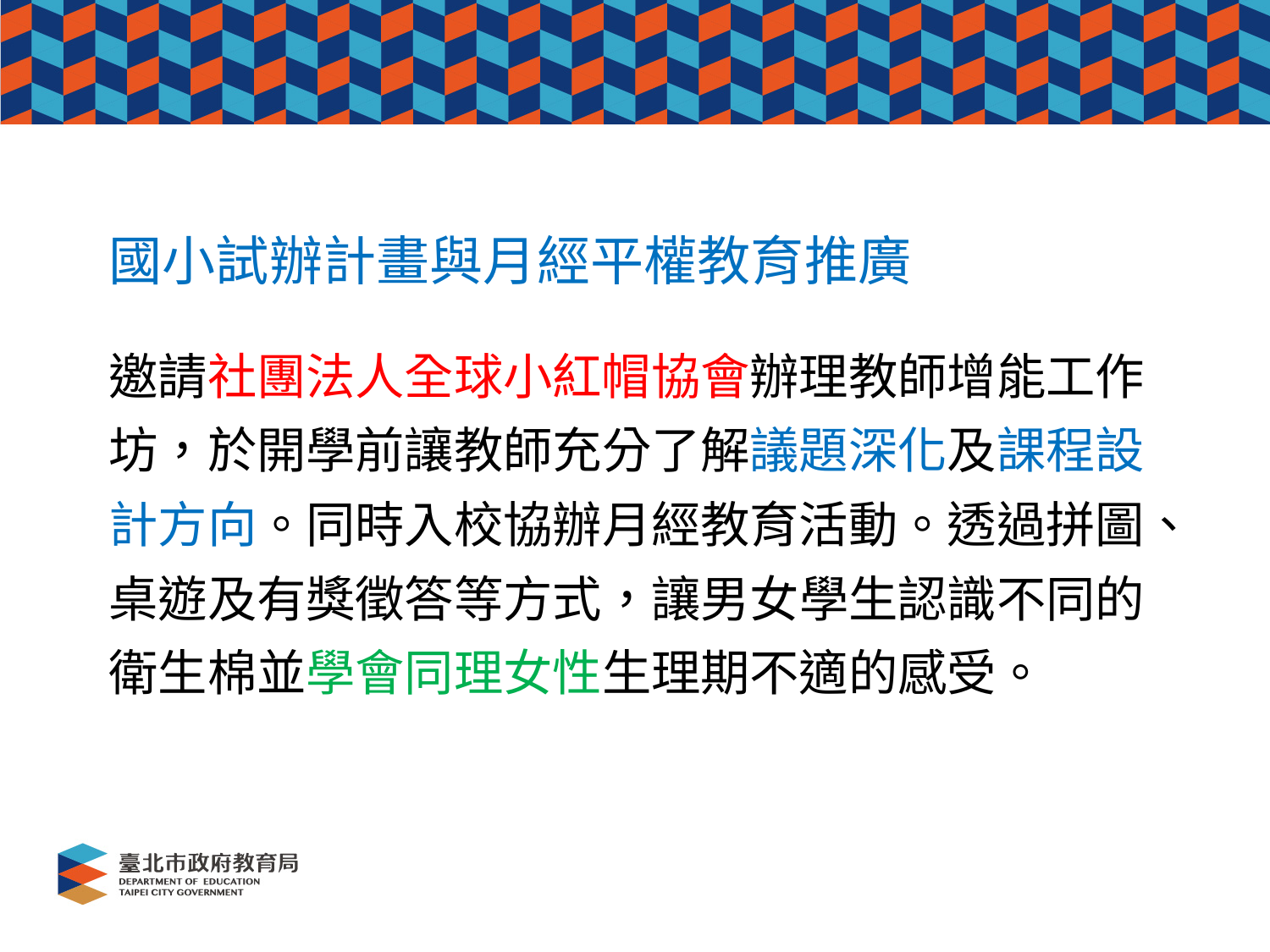

邀請社團法人全球小紅帽協會辦理教師增能工作坊，於開學前讓教師充分了解議題深化及課程設計方向。同時入校協辦月經教育活動。透過拼圖、桌遊及有獎徵答等方式，讓男女學生認識不同的衛生棉並學會同理女性生理期不適的感受。
# 國小試辦計畫與月經平權教育推廣